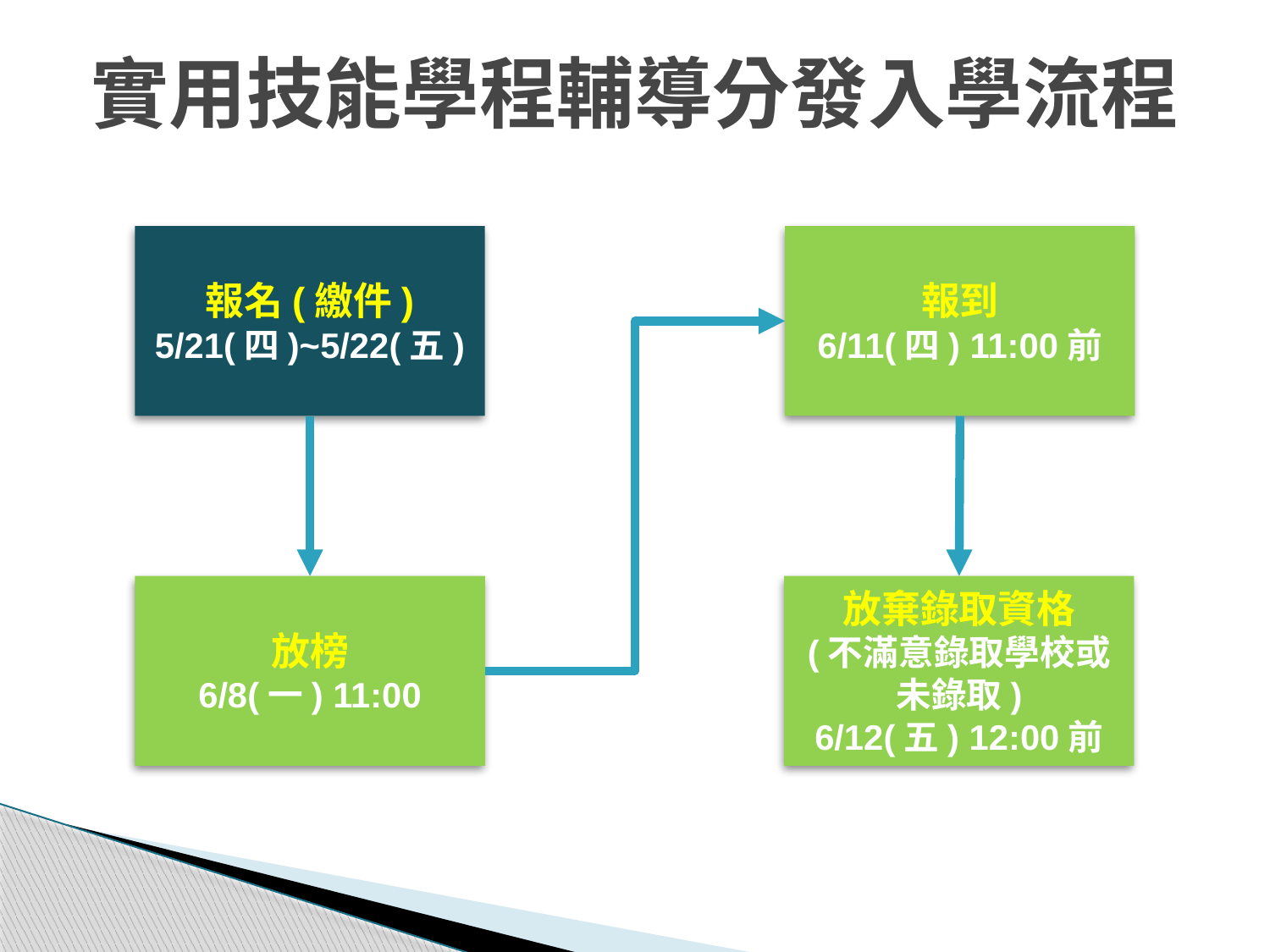

# 實用技能學程輔導分發入學流程
報名(繳件)
5/21(四)~5/22(五)
報到
6/11(四) 11:00前
放榜
6/8(一) 11:00
放棄錄取資格
(不滿意錄取學校或未錄取)
6/12(五) 12:00前